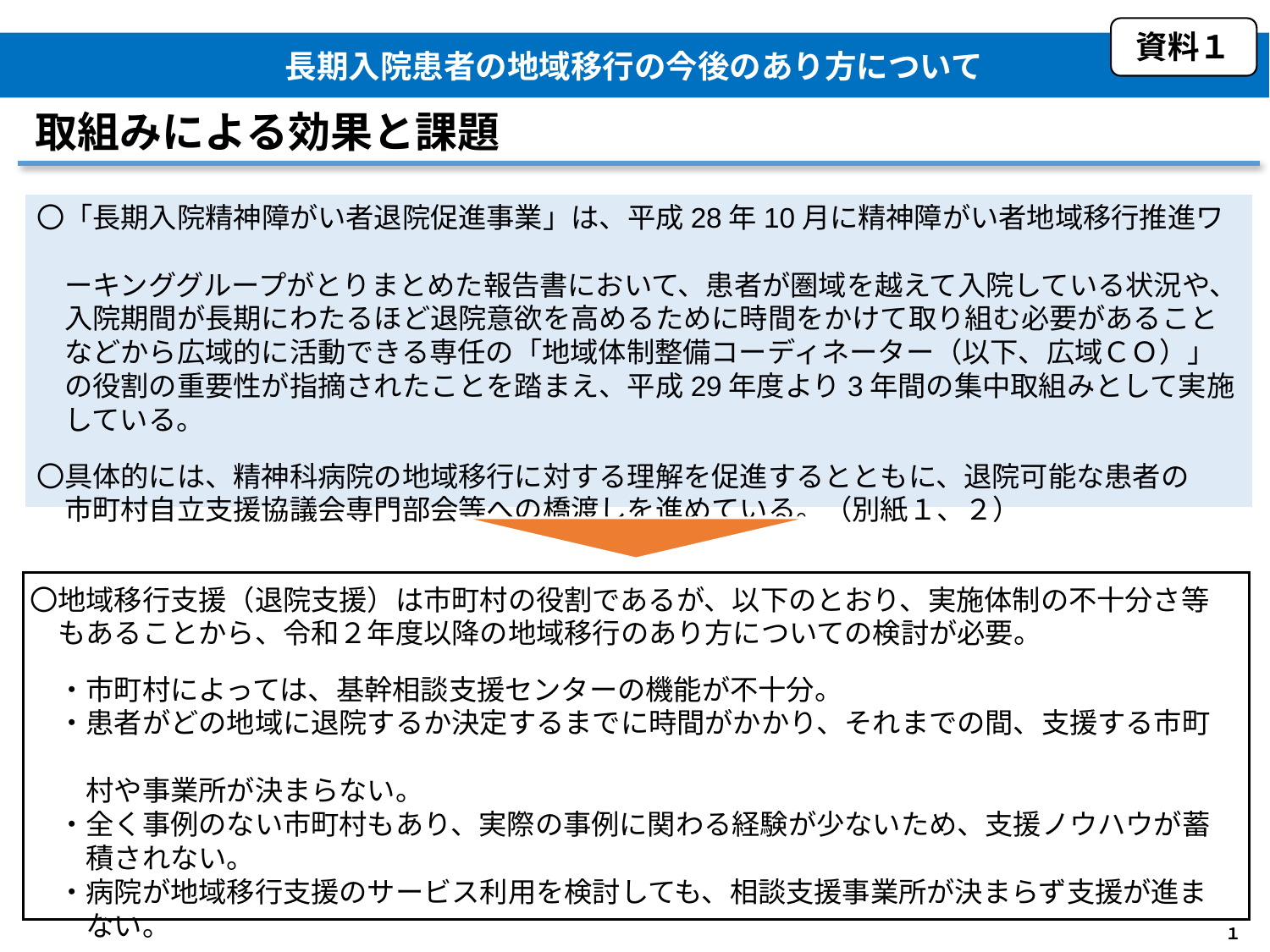

資料１
長期入院患者の地域移行の今後のあり方について
取組みによる効果と課題
〇「長期入院精神障がい者退院促進事業」は、平成28年10月に精神障がい者地域移行推進ワ
　ーキンググループがとりまとめた報告書において、患者が圏域を越えて入院している状況や、
　入院期間が長期にわたるほど退院意欲を高めるために時間をかけて取り組む必要があること
　などから広域的に活動できる専任の「地域体制整備コーディネーター（以下、広域ＣＯ）」
　の役割の重要性が指摘されたことを踏まえ、平成29年度より3年間の集中取組みとして実施
　している。

〇具体的には、精神科病院の地域移行に対する理解を促進するとともに、退院可能な患者の
　市町村自立支援協議会専門部会等への橋渡しを進めている。（別紙１、２）

〇地域移行支援（退院支援）は市町村の役割であるが、以下のとおり、実施体制の不十分さ等
　もあることから、令和２年度以降の地域移行のあり方についての検討が必要。

　・市町村によっては、基幹相談支援センターの機能が不十分。
　・患者がどの地域に退院するか決定するまでに時間がかかり、それまでの間、支援する市町
　　村や事業所が決まらない。
　・全く事例のない市町村もあり、実際の事例に関わる経験が少ないため、支援ノウハウが蓄
　　積されない。
　・病院が地域移行支援のサービス利用を検討しても、相談支援事業所が決まらず支援が進ま
　　ない。

１